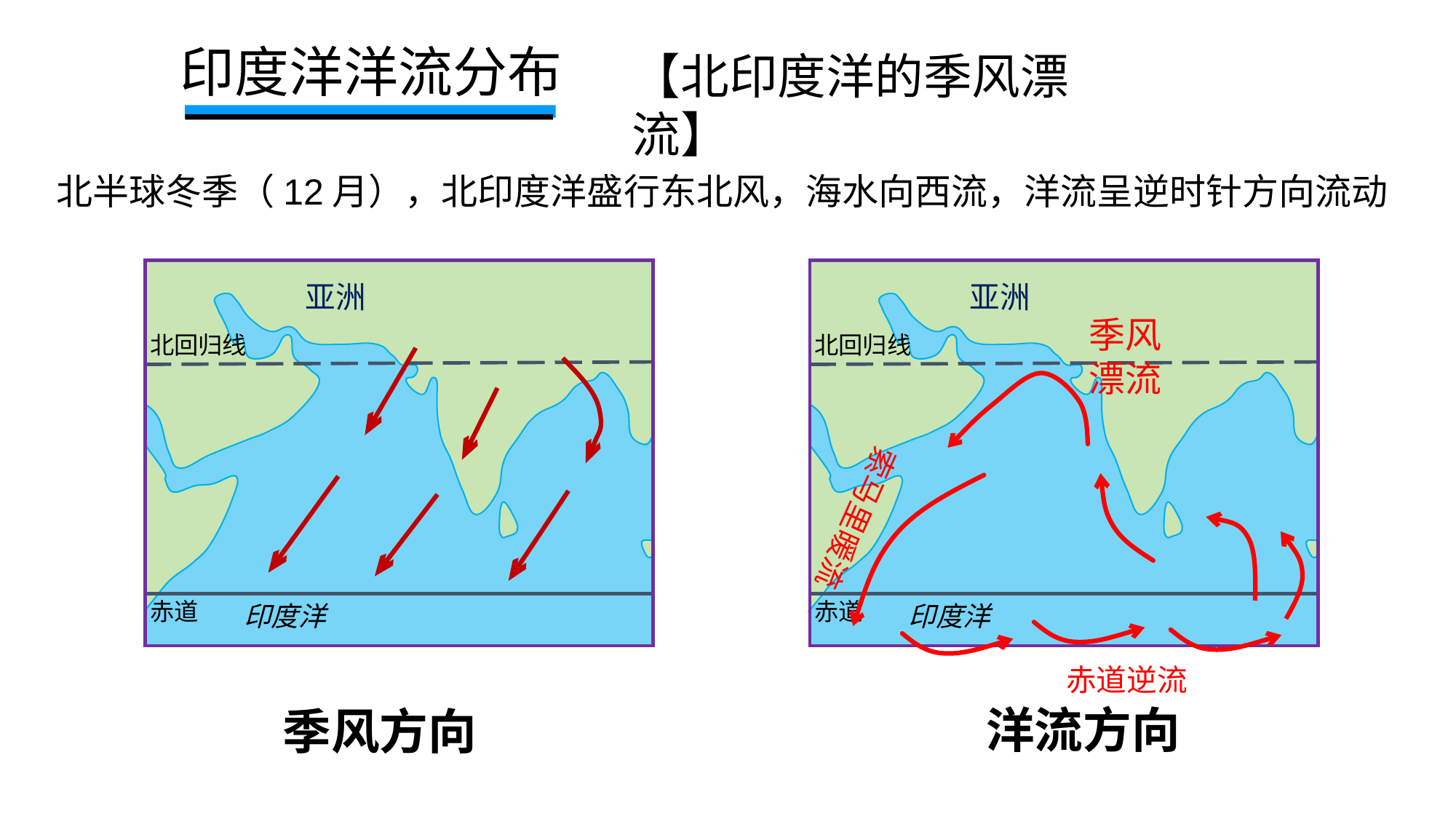

印度洋洋流分布

【北印度洋的季风漂流】
北半球冬季（12月），北印度洋盛行东北风，海水向西流，洋流呈逆时针方向流动

亚洲

北回归线

赤道
印度洋

亚洲

北回归线

赤道
印度洋
季风漂流

索马里暖流

赤道逆流
洋流方向
季风方向